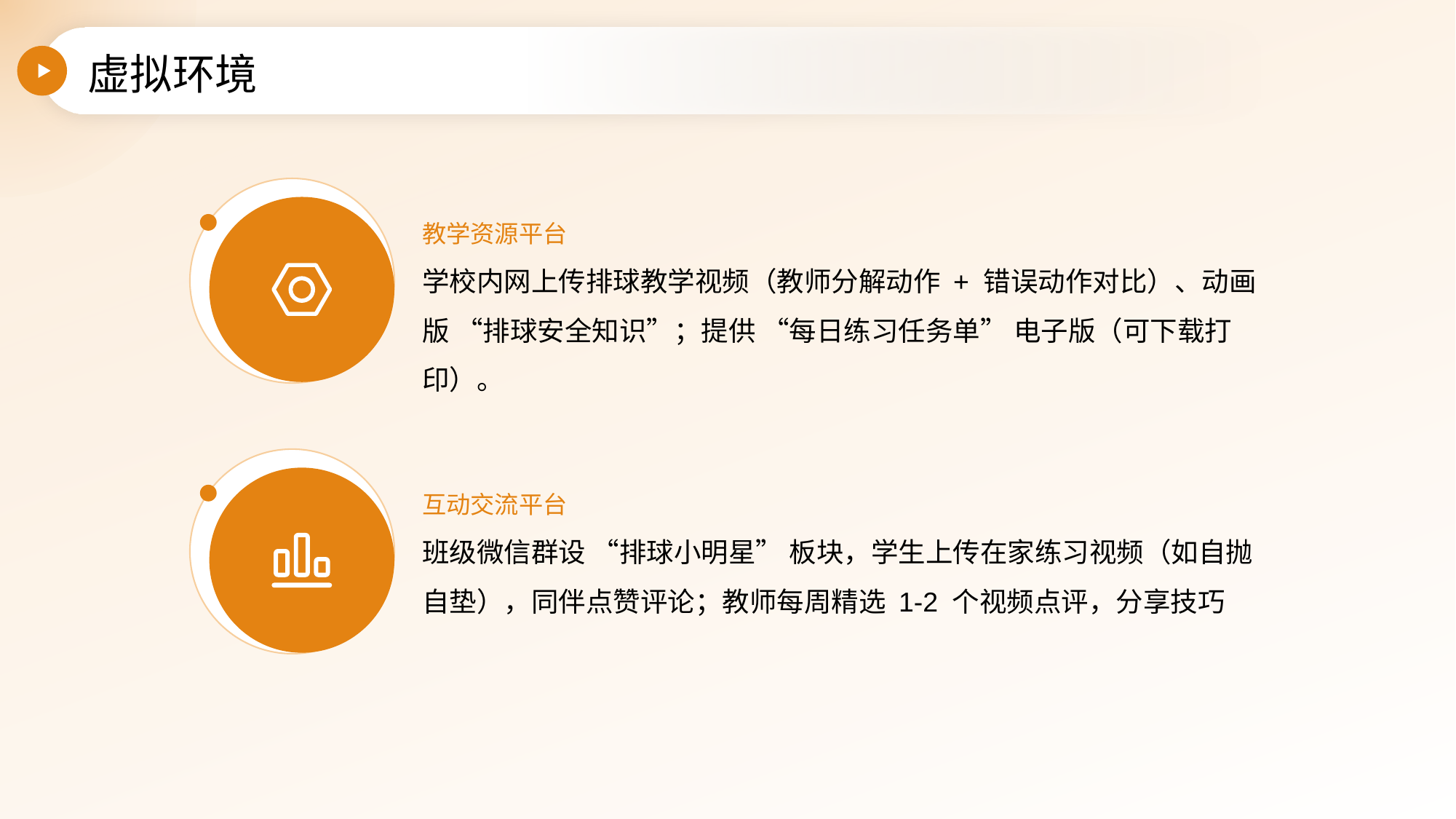

虚拟环境

教学资源平台

学校内网上传排球教学视频（教师分解动作 + 错误动作对比）、动画版 “排球安全知识”；提供 “每日练习任务单” 电子版（可下载打印）。

互动交流平台

班级微信群设 “排球小明星” 板块，学生上传在家练习视频（如自抛自垫），同伴点赞评论；教师每周精选 1-2 个视频点评，分享技巧